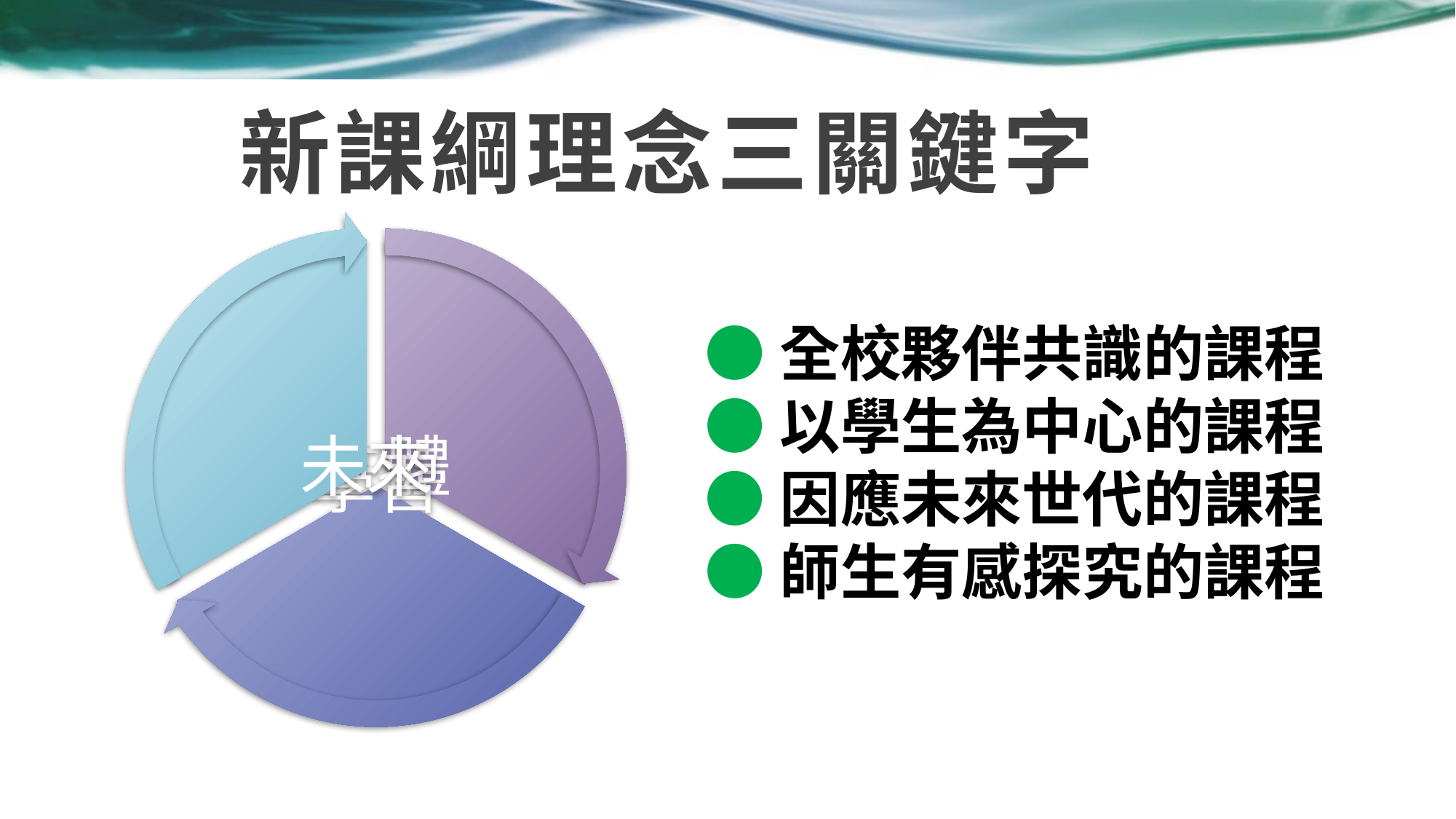

新課綱理念三關鍵字
主體
學習
未來
●全校夥伴共識的課程
●以學生為中心的課程
●因應未來世代的課程
●師生有感探究的課程